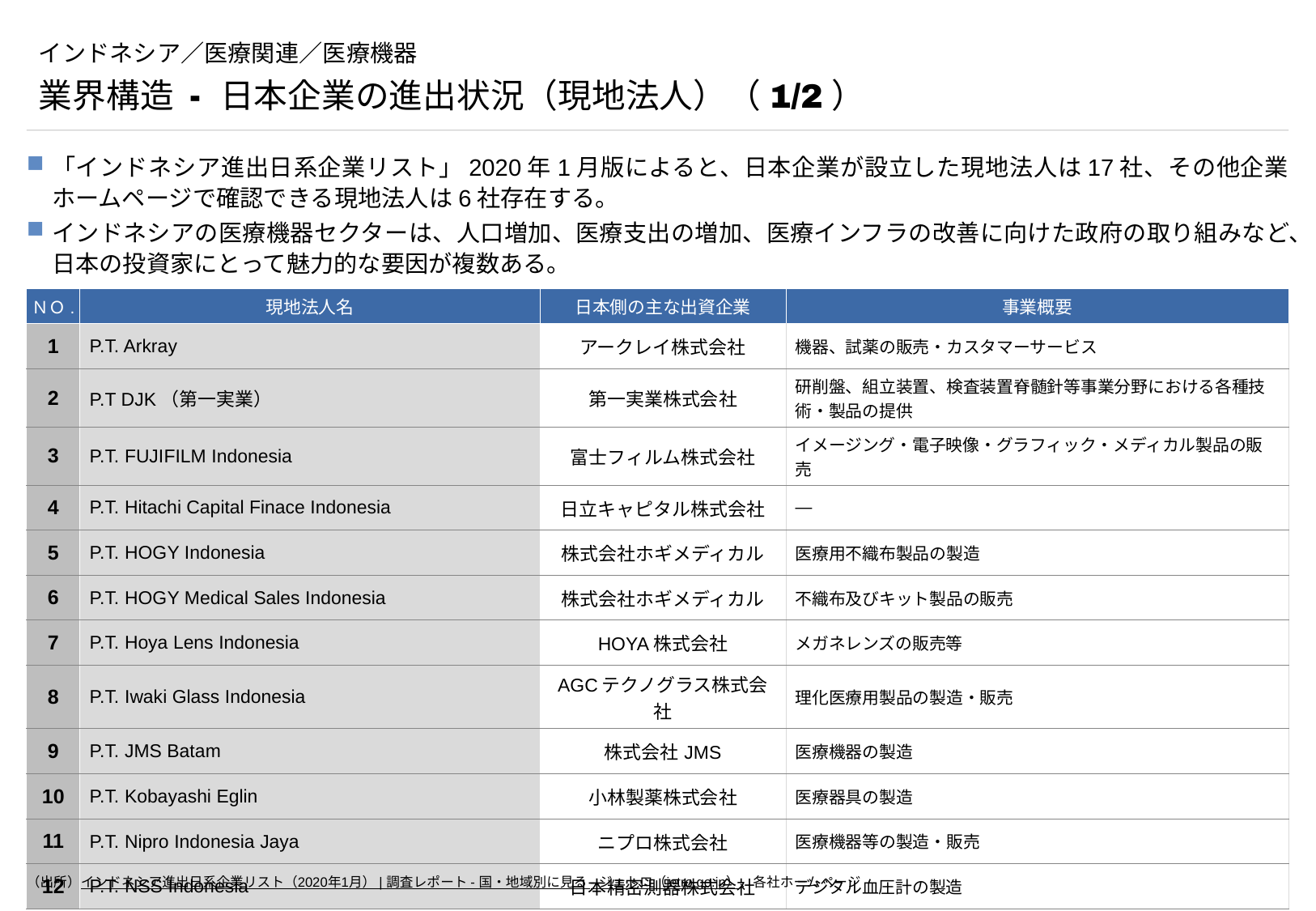

# インドネシア／医療関連／医療機器
業界構造 - 日本企業の進出状況（現地法人）（1/2）
「インドネシア進出日系企業リスト」2020年1月版によると、日本企業が設立した現地法人は17社、その他企業ホームページで確認できる現地法人は6社存在する。
インドネシアの医療機器セクターは、人口増加、医療支出の増加、医療インフラの改善に向けた政府の取り組みなど、日本の投資家にとって魅力的な要因が複数ある。
| ＮＯ. | 現地法人名 | 日本側の主な出資企業 | 事業概要 |
| --- | --- | --- | --- |
| 1 | P.T. Arkray | アークレイ株式会社 | 機器、試薬の販売・カスタマーサービス |
| 2 | P.T DJK（第一実業） | 第一実業株式会社 | 研削盤、組立装置、検査装置脊髄針等事業分野における各種技術・製品の提供 |
| 3 | P.T. FUJIFILM Indonesia | 富士フィルム株式会社 | イメージング・電子映像・グラフィック・メディカル製品の販売 |
| 4 | P.T. Hitachi Capital Finace Indonesia | 日立キャピタル株式会社 | ― |
| 5 | P.T. HOGY Indonesia | 株式会社ホギメディカル | 医療用不織布製品の製造 |
| 6 | P.T. HOGY Medical Sales Indonesia | 株式会社ホギメディカル | 不織布及びキット製品の販売 |
| 7 | P.T. Hoya Lens Indonesia | HOYA株式会社 | メガネレンズの販売等 |
| 8 | P.T. Iwaki Glass Indonesia | AGCテクノグラス株式会社 | 理化医療用製品の製造・販売 |
| 9 | P.T. JMS Batam | 株式会社JMS | 医療機器の製造 |
| 10 | P.T. Kobayashi Eglin | 小林製薬株式会社 | 医療器具の製造 |
| 11 | P.T. Nipro Indonesia Jaya | ニプロ株式会社 | 医療機器等の製造・販売 |
| 12 | P.T. NSS Indonesia | 日本精密測器株式会社 | デジタル血圧計の製造 |
（出所）インドネシア進出日系企業リスト（2020年1月） | 調査レポート - 国・地域別に見る - ジェトロ（jetro.go.jp）、各社ホームページ